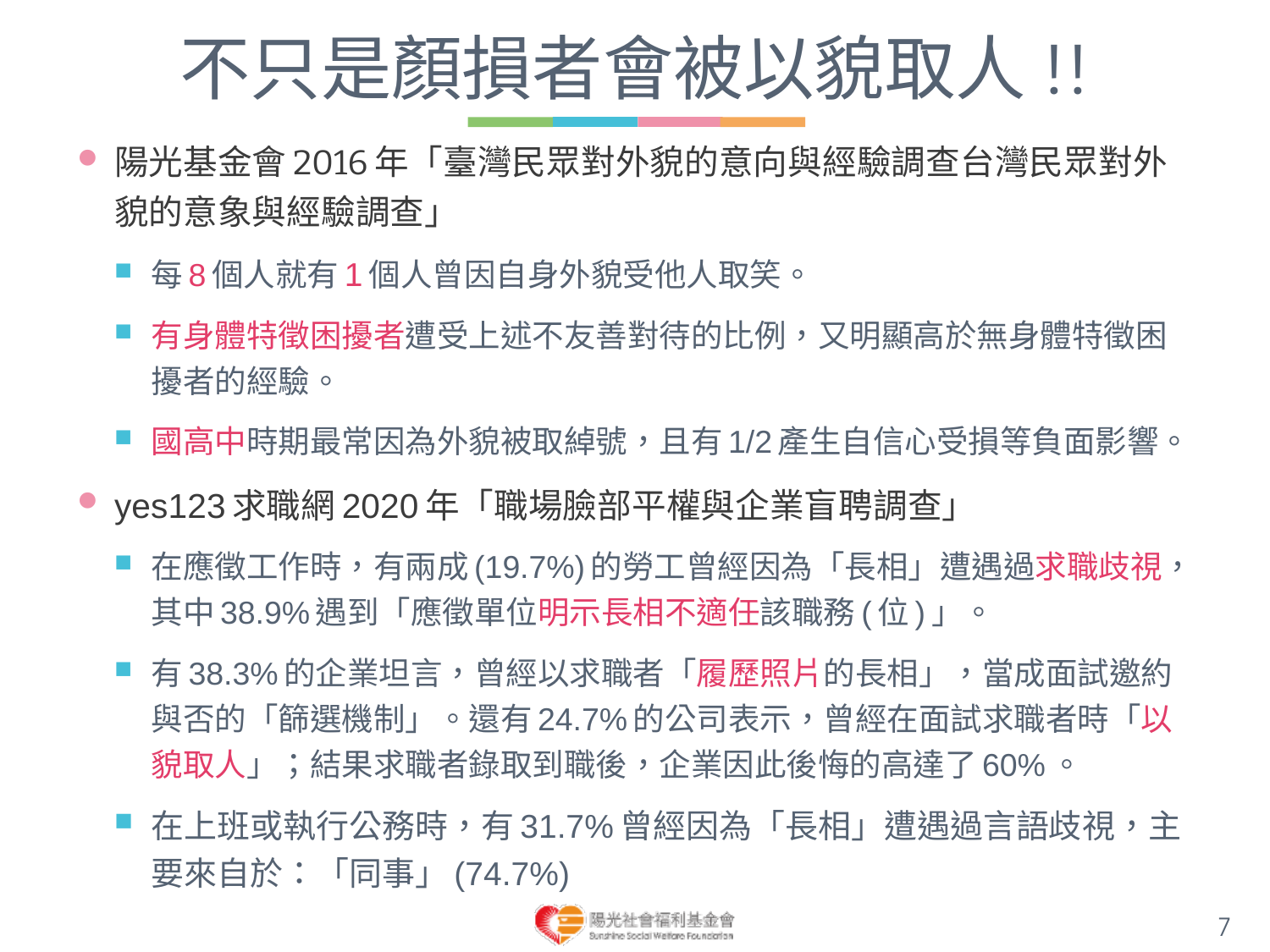

# 不只是顏損者會被以貌取人!!
陽光基金會2016年「臺灣民眾對外貌的意向與經驗調查台灣民眾對外貌的意象與經驗調查」
每8個人就有1個人曾因自身外貌受他人取笑。
有身體特徵困擾者遭受上述不友善對待的比例，又明顯高於無身體特徵困擾者的經驗。
國高中時期最常因為外貌被取綽號，且有1/2產生自信心受損等負面影響。
yes123求職網2020年「職場臉部平權與企業盲聘調查」
在應徵工作時，有兩成(19.7%)的勞工曾經因為「長相」遭遇過求職歧視，其中38.9%遇到「應徵單位明示長相不適任該職務(位)」。
有38.3%的企業坦言，曾經以求職者「履歷照片的長相」，當成面試邀約與否的「篩選機制」。還有24.7%的公司表示，曾經在面試求職者時「以貌取人」；結果求職者錄取到職後，企業因此後悔的高達了60%。
在上班或執行公務時，有31.7%曾經因為「長相」遭遇過言語歧視，主要來自於：「同事」(74.7%)

7